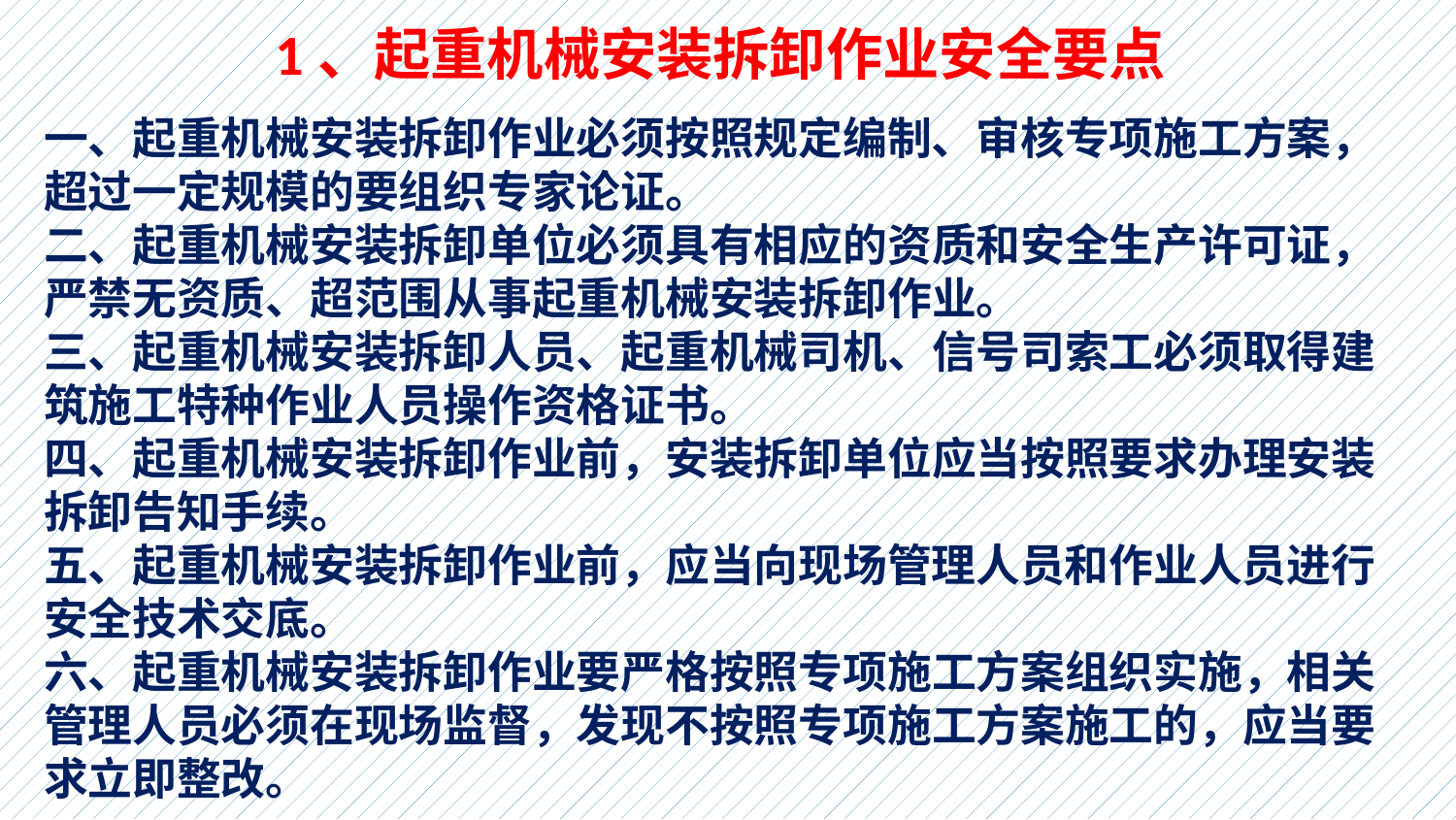

1、起重机械安装拆卸作业安全要点

一、起重机械安装拆卸作业必须按照规定编制、审核专项施工方案，超过一定规模的要组织专家论证。
二、起重机械安装拆卸单位必须具有相应的资质和安全生产许可证，严禁无资质、超范围从事起重机械安装拆卸作业。
三、起重机械安装拆卸人员、起重机械司机、信号司索工必须取得建筑施工特种作业人员操作资格证书。
四、起重机械安装拆卸作业前，安装拆卸单位应当按照要求办理安装拆卸告知手续。
五、起重机械安装拆卸作业前，应当向现场管理人员和作业人员进行安全技术交底。
六、起重机械安装拆卸作业要严格按照专项施工方案组织实施，相关管理人员必须在现场监督，发现不按照专项施工方案施工的，应当要求立即整改。